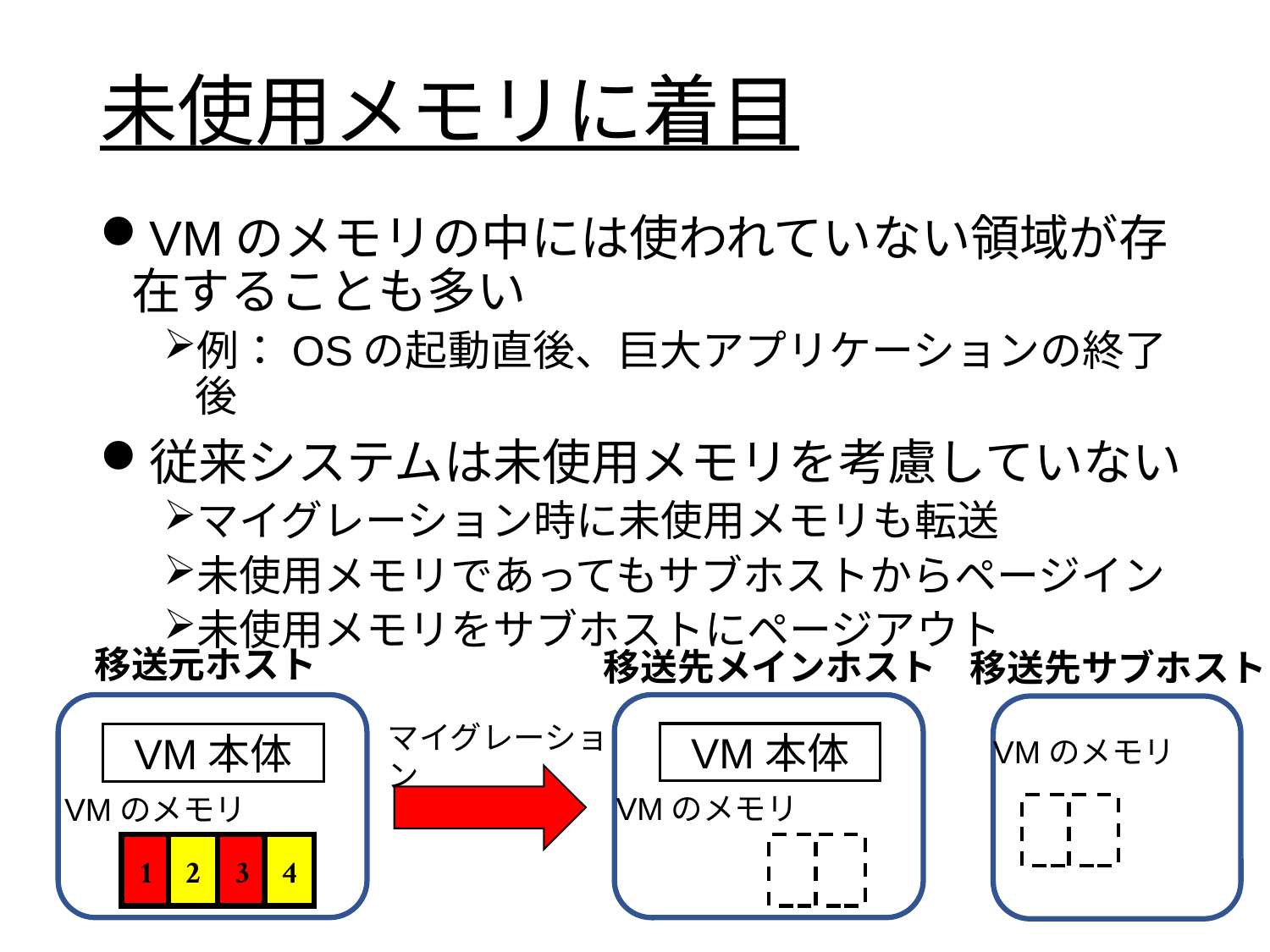

# 未使用メモリに着目
VMのメモリの中には使われていない領域が存在することも多い
例：OSの起動直後、巨大アプリケーションの終了後
従来システムは未使用メモリを考慮していない
マイグレーション時に未使用メモリも転送
未使用メモリであってもサブホストからページイン
未使用メモリをサブホストにページアウト

移送元ホスト
移送先メインホスト
移送先サブホスト

マイグレーション
VM本体
VM本体
VMのメモリ

VMのメモリ
VMのメモリ

1
2
3
4
6